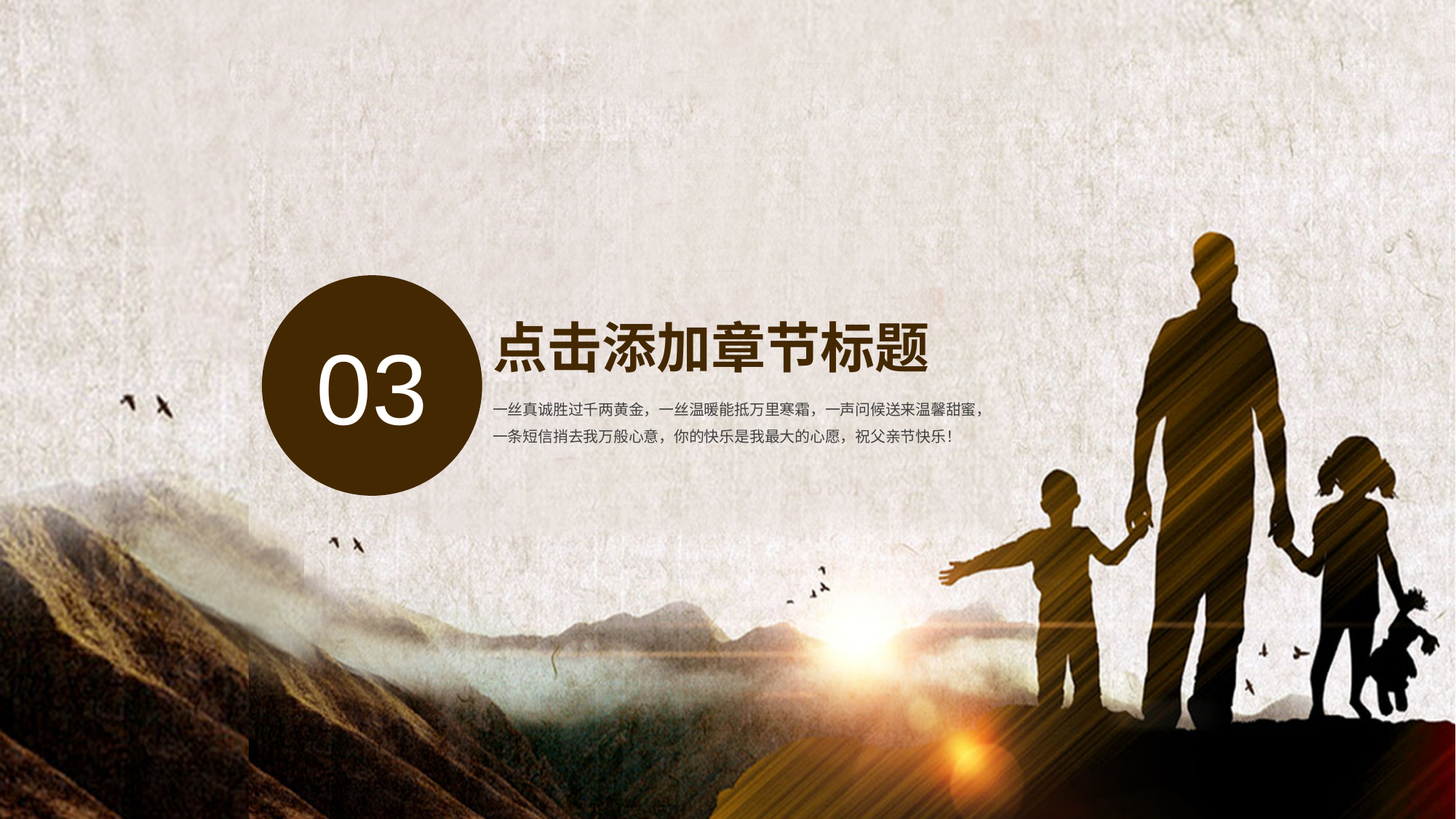

点击添加章节标题
03
一丝真诚胜过千两黄金，一丝温暖能抵万里寒霜，一声问候送来温馨甜蜜，一条短信捎去我万般心意，你的快乐是我最大的心愿，祝父亲节快乐！